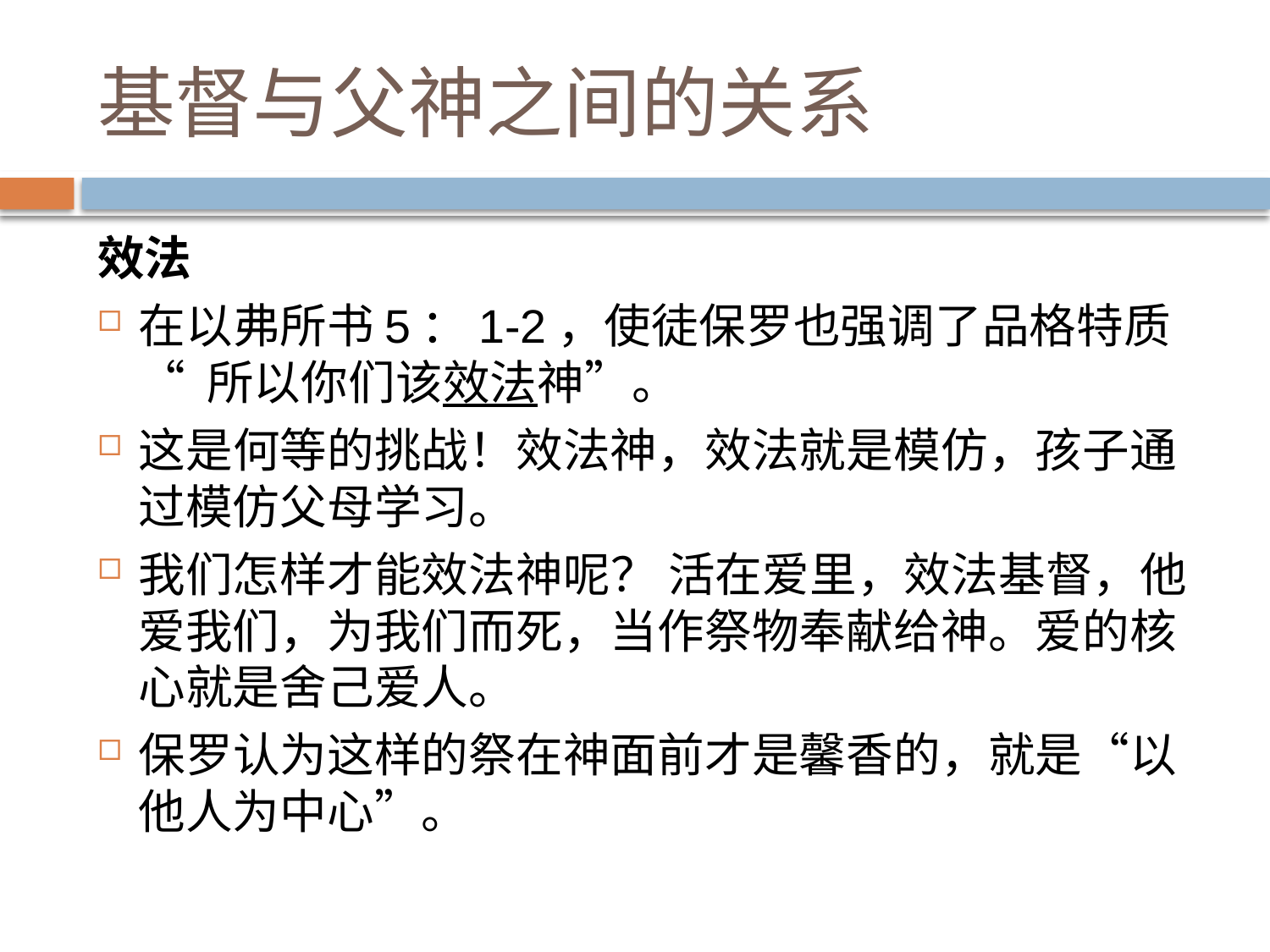

# 基督与父神之间的关系
效法
在以弗所书5：1-2，使徒保罗也强调了品格特质“  所以你们该效法神”。
这是何等的挑战！效法神，效法就是模仿，孩子通过模仿父母学习。
我们怎样才能效法神呢？ 活在爱里，效法基督，他爱我们，为我们而死，当作祭物奉献给神。爱的核心就是舍己爱人。
保罗认为这样的祭在神面前才是馨香的，就是“以他人为中心”。